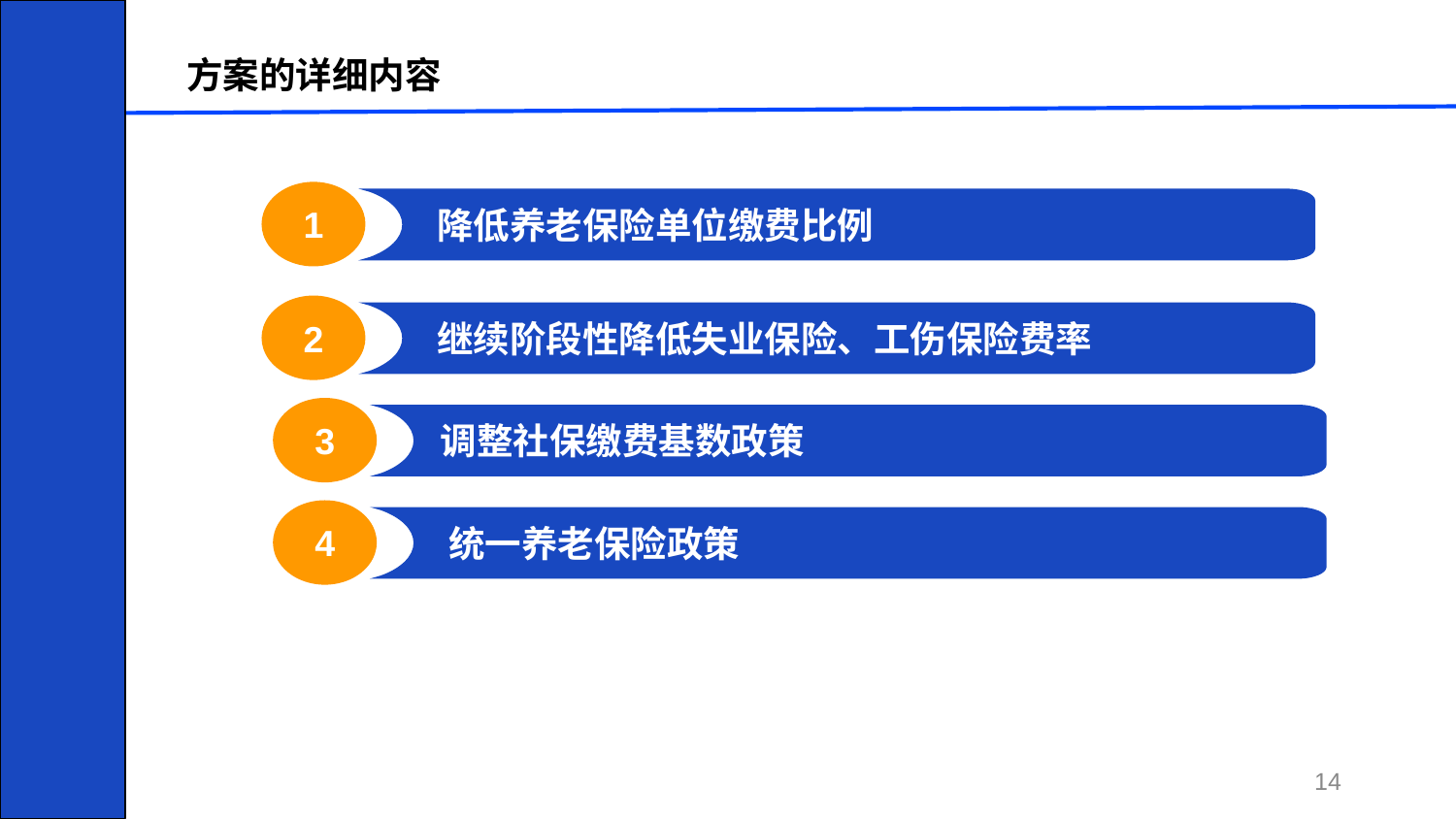

方案的详细内容

1
     降低养老保险单位缴费比例
2

     继续阶段性降低失业保险、工伤保险费率

3

    调整社保缴费基数政策

4

     统一养老保险政策

14
*